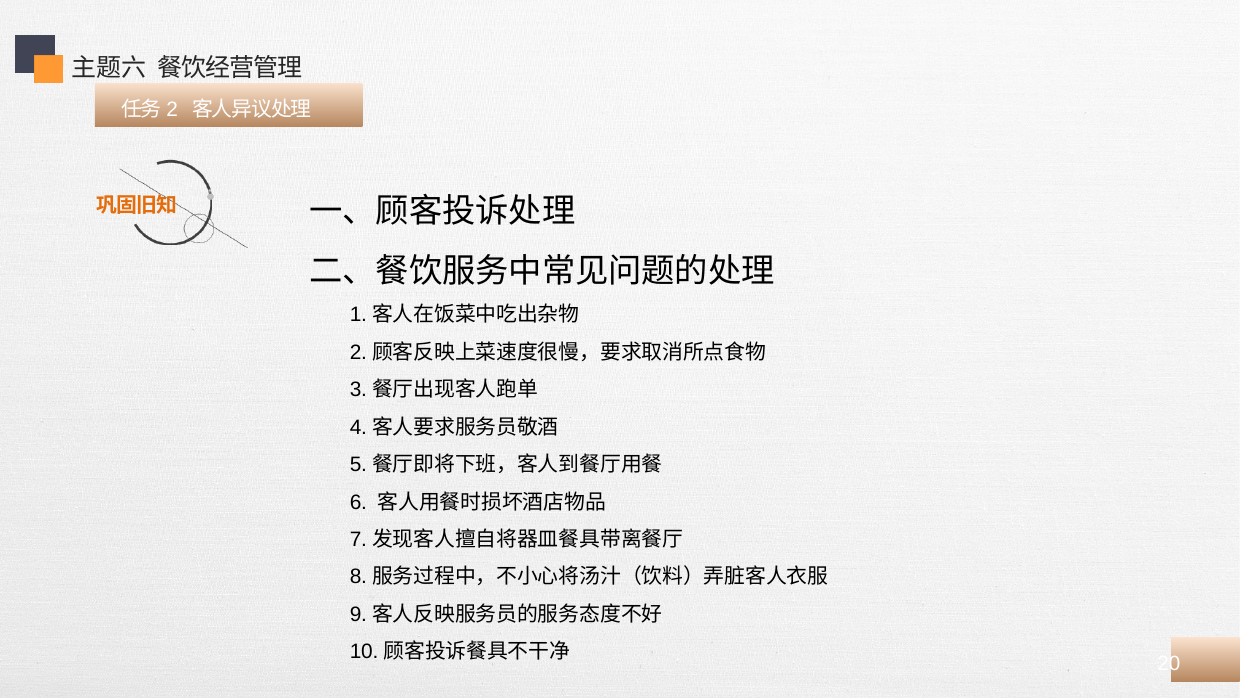

主题六  餐饮经营管理

 任务2  客人异议处理
一、顾客投诉处理
二、餐饮服务中常见问题的处理
       1.客人在饭菜中吃出杂物
       2.顾客反映上菜速度很慢，要求取消所点食物
       3.餐厅出现客人跑单
       4.客人要求服务员敬酒
       5.餐厅即将下班，客人到餐厅用餐
       6. 客人用餐时损坏酒店物品
       7.发现客人擅自将器皿餐具带离餐厅
       8.服务过程中，不小心将汤汁（饮料）弄脏客人衣服
       9.客人反映服务员的服务态度不好
       10.顾客投诉餐具不干净